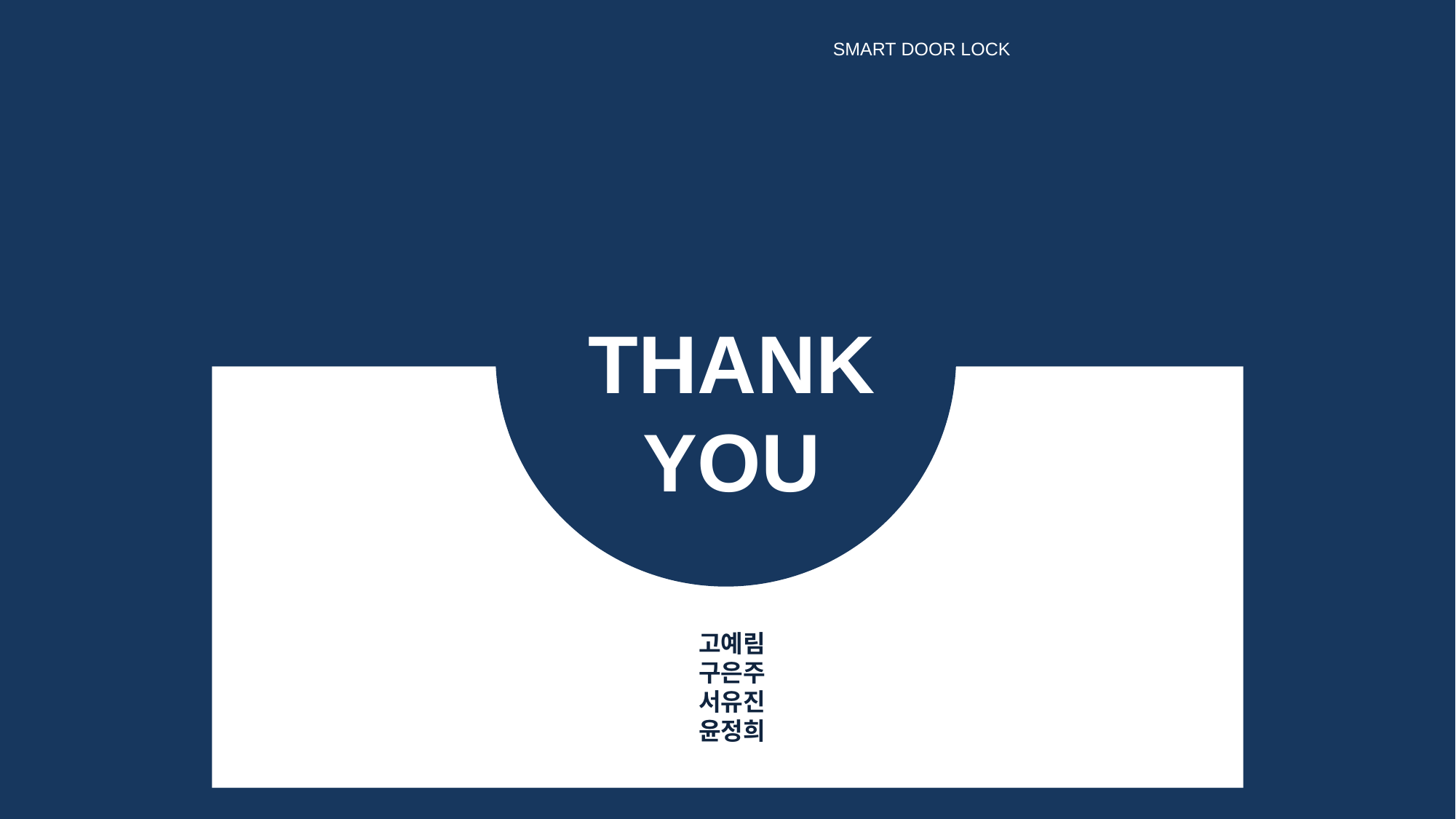

SMART DOOR LOCK

THANK
YOU

고예림
구은주
서유진
윤정희